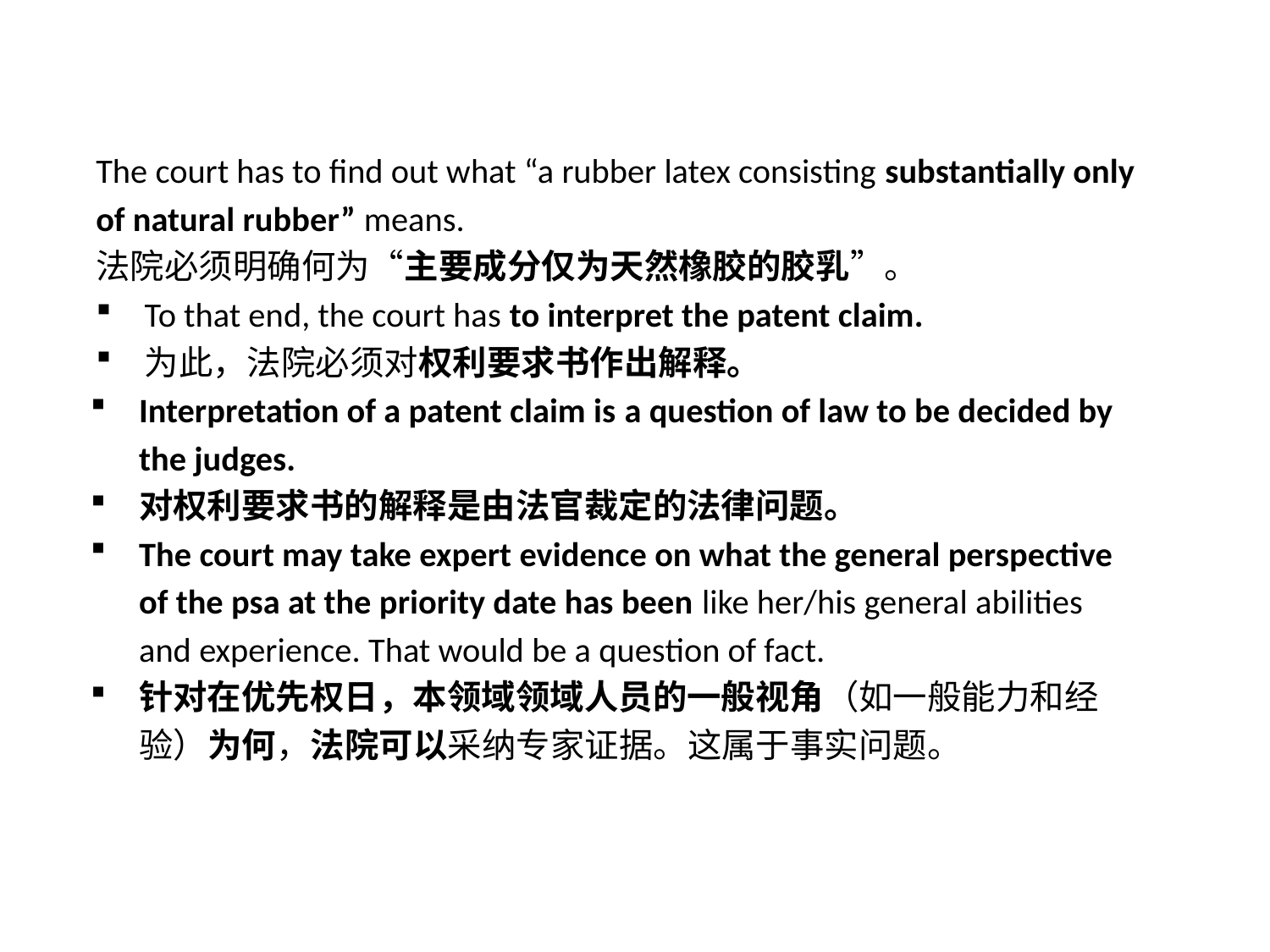

The court has to find out what “a rubber latex consisting substantially only of natural rubber” means.
法院必须明确何为“主要成分仅为天然橡胶的胶乳”。
To that end, the court has to interpret the patent claim.
为此，法院必须对权利要求书作出解释。
Interpretation of a patent claim is a question of law to be decided by the judges.
对权利要求书的解释是由法官裁定的法律问题。
The court may take expert evidence on what the general perspective of the psa at the priority date has been like her/his general abilities and experience. That would be a question of fact.
针对在优先权日，本领域领域人员的一般视角（如一般能力和经验）为何，法院可以采纳专家证据。这属于事实问题。

10